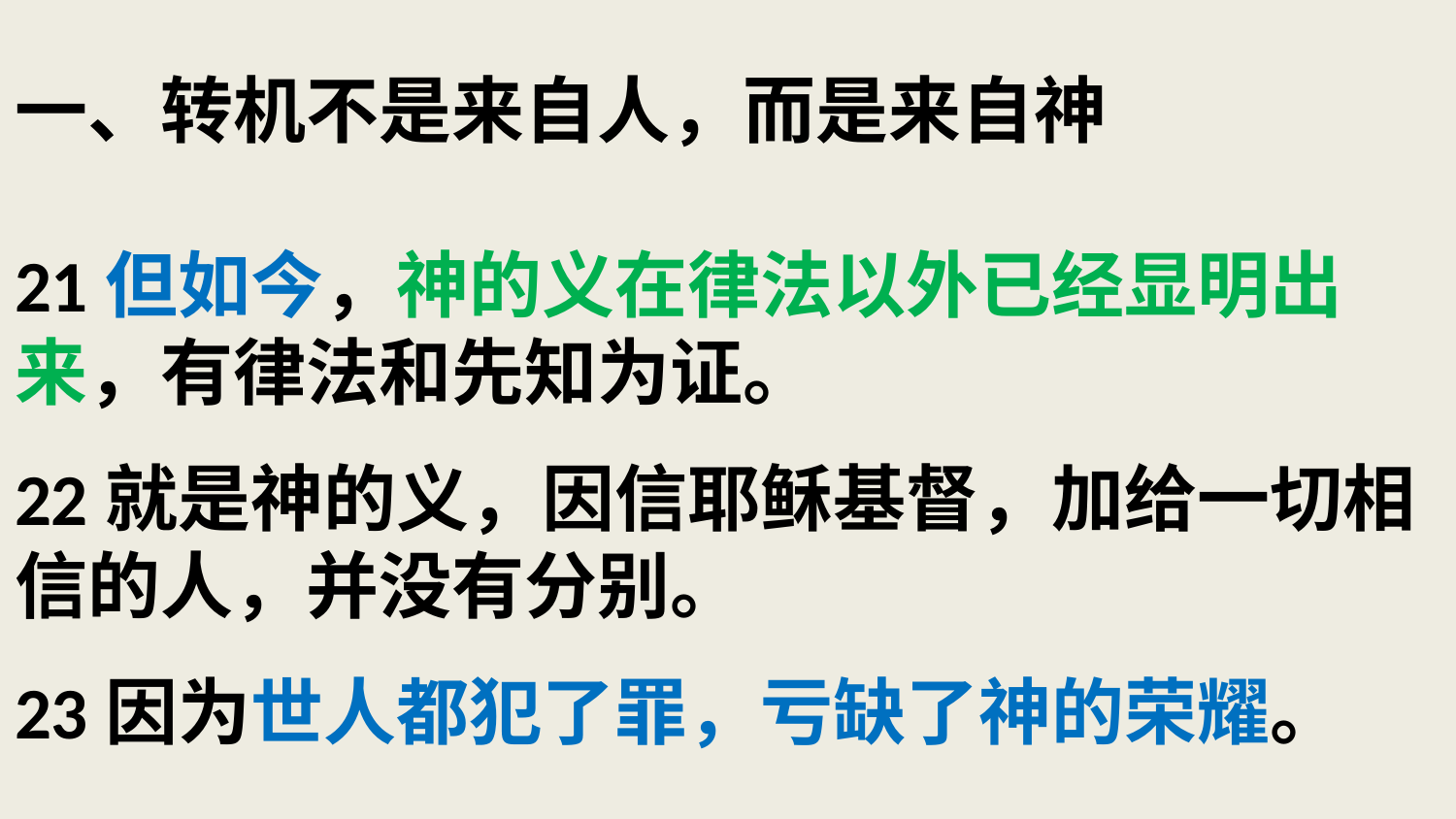

# 一、转机不是来自人，而是来自神 21但如今，神的义在律法以外已经显明出来，有律法和先知为证。 22就是神的义，因信耶稣基督，加给一切相信的人，并没有分别。 23因为世人都犯了罪，亏缺了神的荣耀。